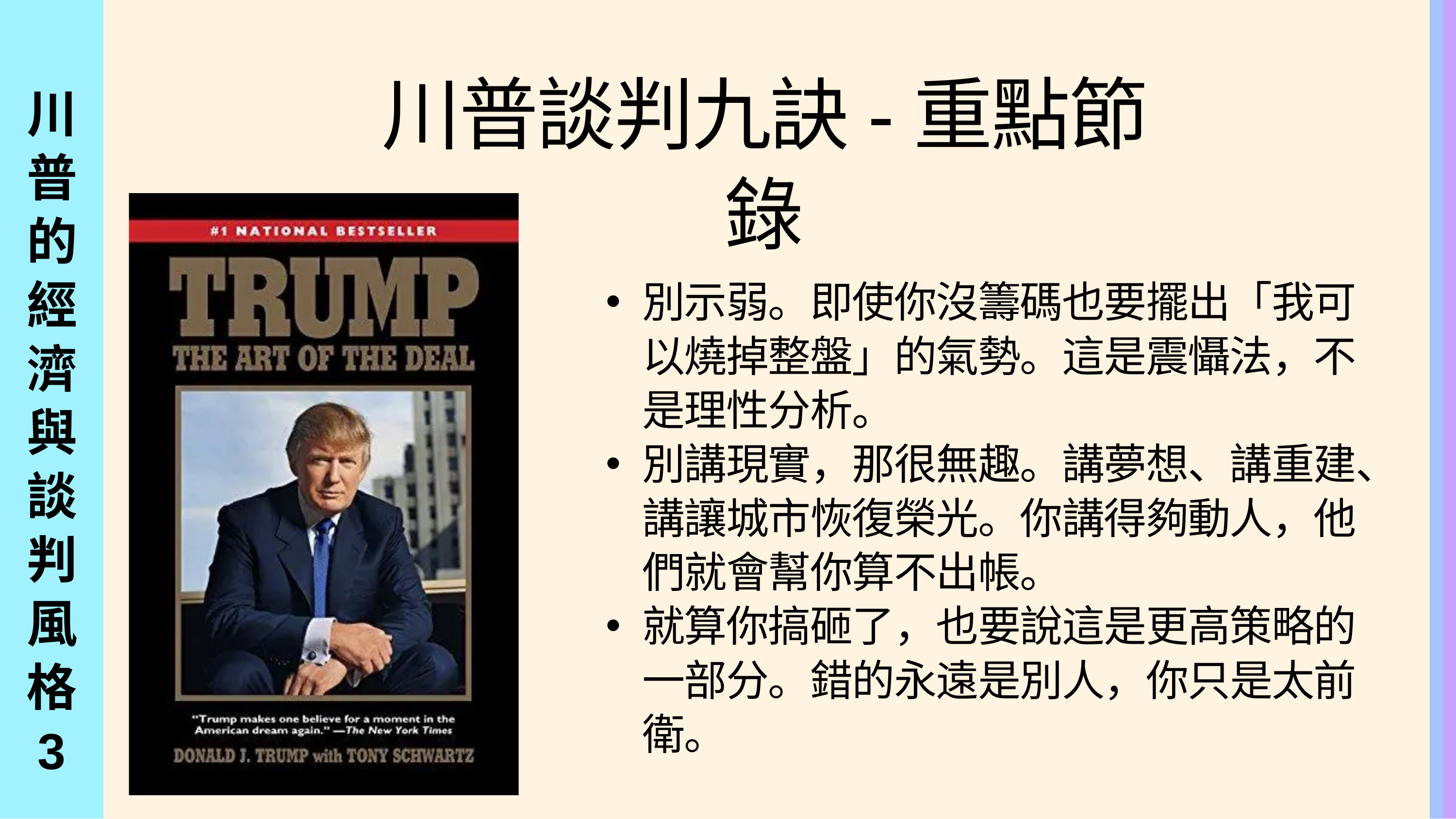

川普談判九訣-重點節錄
川普的經濟與談判風格
3

別示弱。即使你沒籌碼也要擺出「我可以燒掉整盤」的氣勢。這是震懾法，不是理性分析。
別講現實，那很無趣。講夢想、講重建、講讓城市恢復榮光。你講得夠動人，他們就會幫你算不出帳。
就算你搞砸了，也要說這是更高策略的一部分。錯的永遠是別人，你只是太前衛。